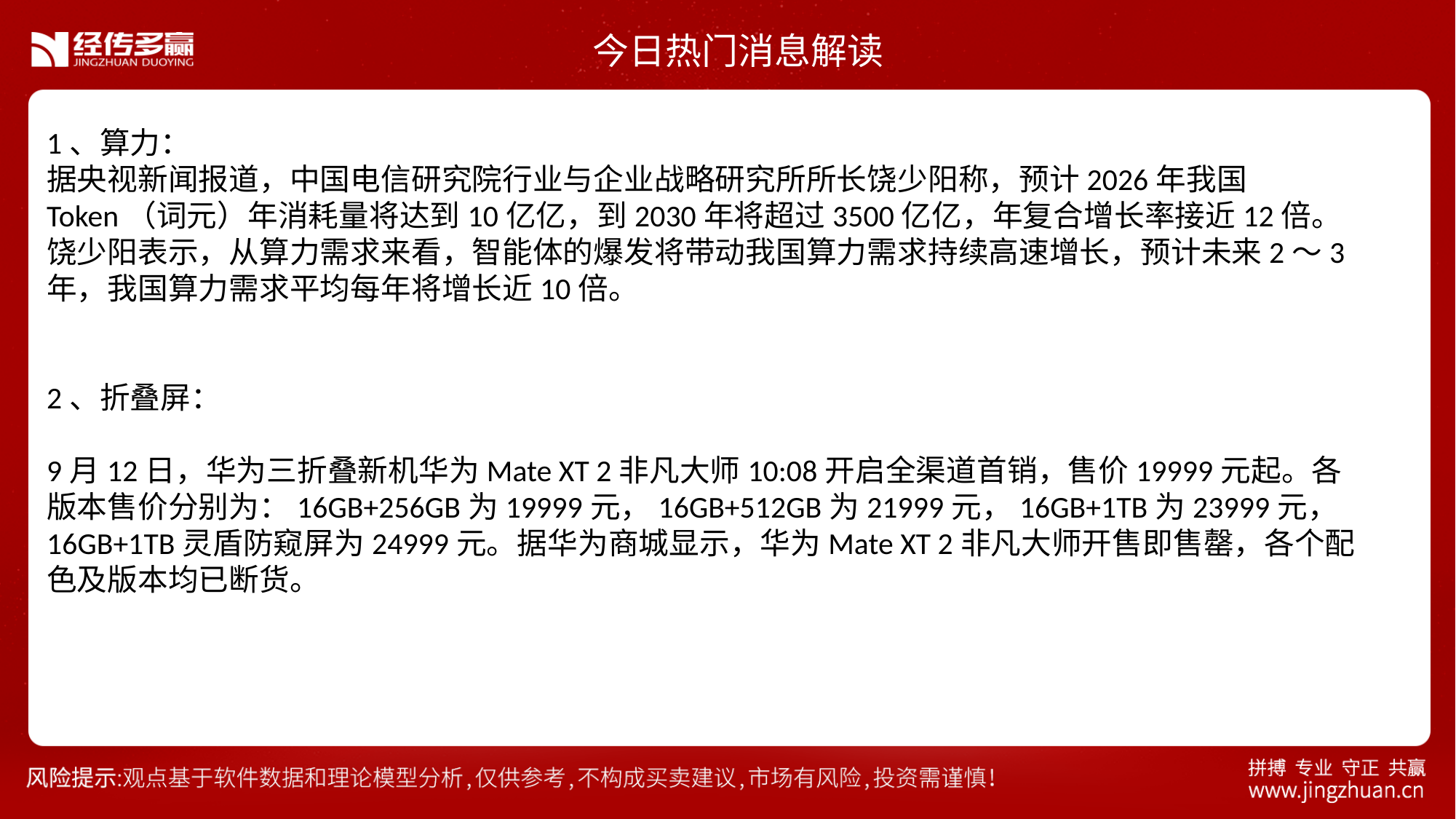

今日热门消息解读
1、算力：
据央视新闻报道，中国电信研究院行业与企业战略研究所所长饶少阳称，预计2026年我国Token（词元）年消耗量将达到10亿亿，到2030年将超过3500亿亿，年复合增长率接近12倍。饶少阳表示，从算力需求来看，智能体的爆发将带动我国算力需求持续高速增长，预计未来2～3年，我国算力需求平均每年将增长近10倍。

2、折叠屏：

9月12日，华为三折叠新机华为Mate XT 2非凡大师10:08开启全渠道首销，售价19999元起。各版本售价分别为：16GB+256GB为19999元，16GB+512GB为21999元，16GB+1TB为23999元，16GB+1TB灵盾防窥屏为24999元。据华为商城显示，华为Mate XT 2非凡大师开售即售罄，各个配色及版本均已断货。